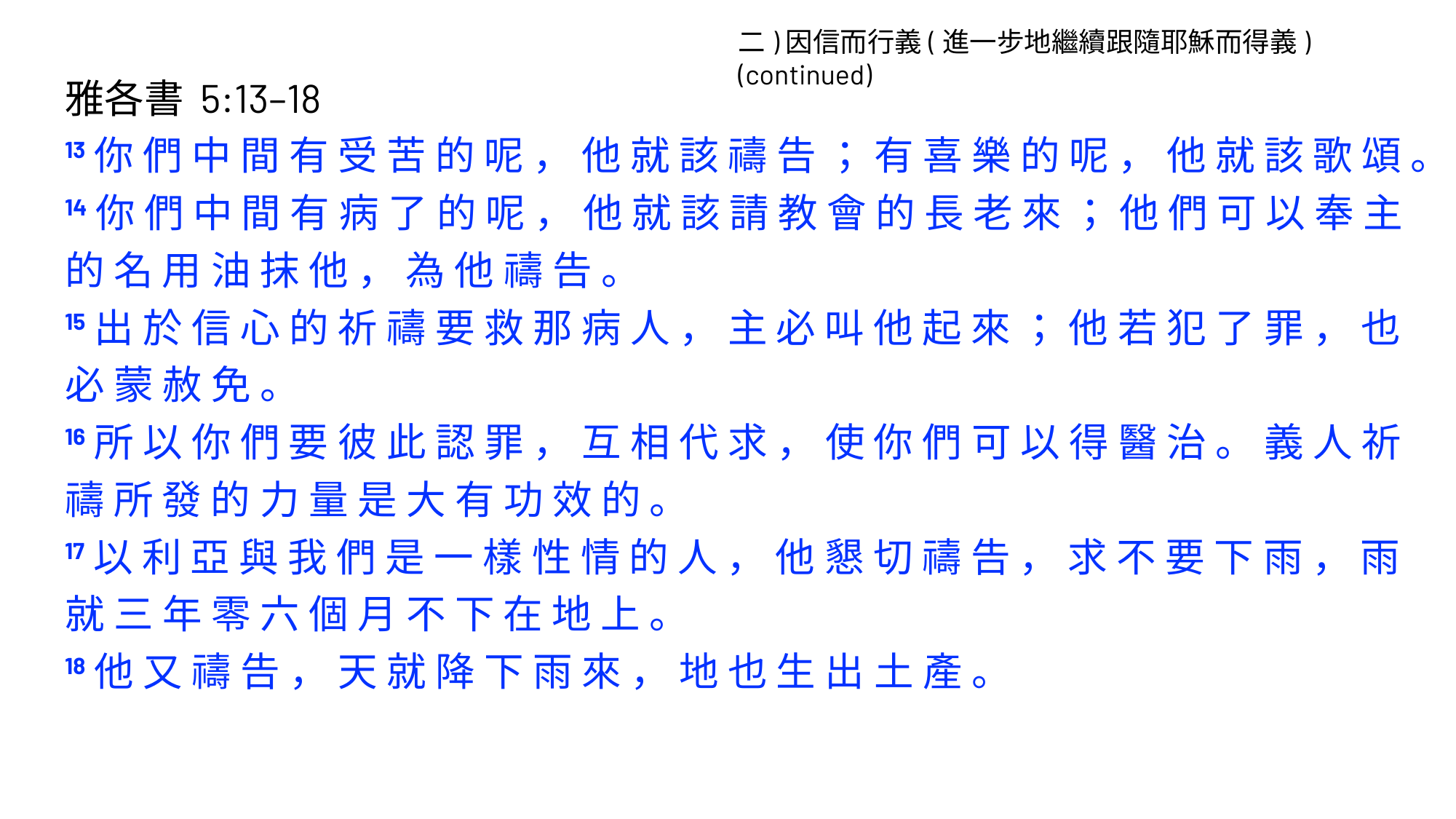

二)因信而行義(進一步地繼續跟隨耶穌而得義) (continued)
雅各書 5:13–18
13 你 們 中 間 有 受 苦 的 呢 ， 他 就 該 禱 告 ； 有 喜 樂 的 呢 ， 他 就 該 歌 頌 。
14 你 們 中 間 有 病 了 的 呢 ， 他 就 該 請 教 會 的 長 老 來 ； 他 們 可 以 奉 主 的 名 用 油 抹 他 ， 為 他 禱 告 。
15 出 於 信 心 的 祈 禱 要 救 那 病 人 ， 主 必 叫 他 起 來 ； 他 若 犯 了 罪 ， 也 必 蒙 赦 免 。
16 所 以 你 們 要 彼 此 認 罪 ， 互 相 代 求 ， 使 你 們 可 以 得 醫 治 。 義 人 祈 禱 所 發 的 力 量 是 大 有 功 效 的 。
17 以 利 亞 與 我 們 是 一 樣 性 情 的 人 ， 他 懇 切 禱 告 ， 求 不 要 下 雨 ， 雨 就 三 年 零 六 個 月 不 下 在 地 上 。
18 他 又 禱 告 ， 天 就 降 下 雨 來 ， 地 也 生 出 土 產 。